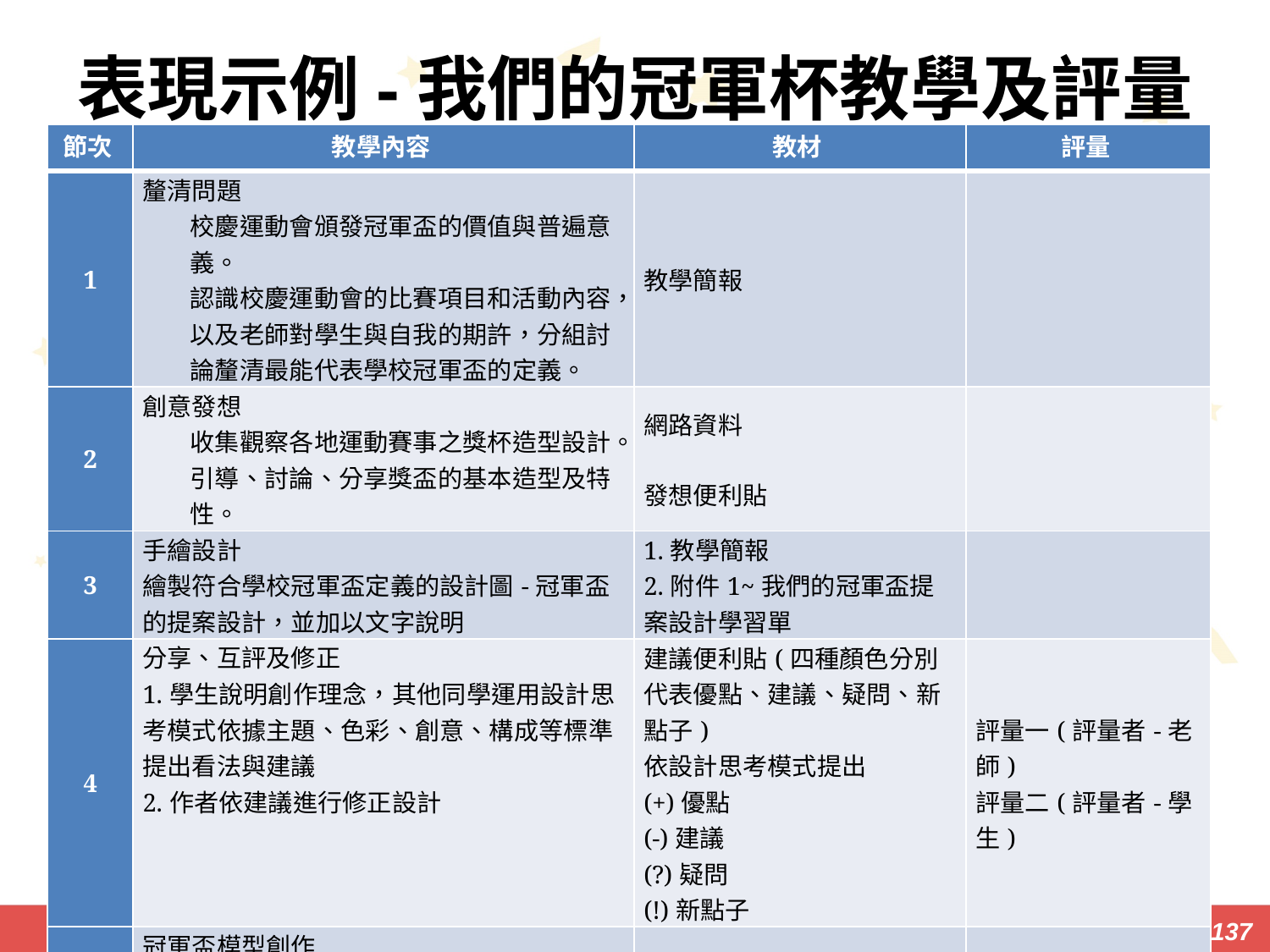

# 表現示例-我們的冠軍杯教學及評量
| 節次 | 教學內容 | 教材 | 評量 |
| --- | --- | --- | --- |
| 1 | 釐清問題 校慶運動會頒發冠軍盃的價值與普遍意義。 認識校慶運動會的比賽項目和活動內容，以及老師對學生與自我的期許，分組討論釐清最能代表學校冠軍盃的定義。 | 教學簡報 |  |
| 2 | 創意發想 收集觀察各地運動賽事之獎杯造型設計。 引導、討論、分享獎盃的基本造型及特性。 | 網路資料 發想便利貼 |  |
| 3 | 手繪設計 繪製符合學校冠軍盃定義的設計圖-冠軍盃的提案設計，並加以文字說明 | 1.教學簡報 2.附件1~我們的冠軍盃提案設計學習單 |  |
| 4 | 分享、互評及修正 1.學生說明創作理念，其他同學運用設計思考模式依據主題、色彩、創意、構成等標準提出看法與建議 2.作者依建議進行修正設計 | 建議便利貼(四種顏色分別代表優點、建議、疑問、新點子) 依設計思考模式提出 (+)優點 (-)建議 (?)疑問 (!)新點子 | 評量一(評量者-老師) 評量二(評量者-學生) |
| 5 | 冠軍盃模型創作 修正後的設計圖，進行模型實作，並運用適當媒材進行創意表現 |  |  |
| 6 | 依模型完成互評及票選 |  | 評量三(評量者-老師) 評量四(評量者-學生) |
137